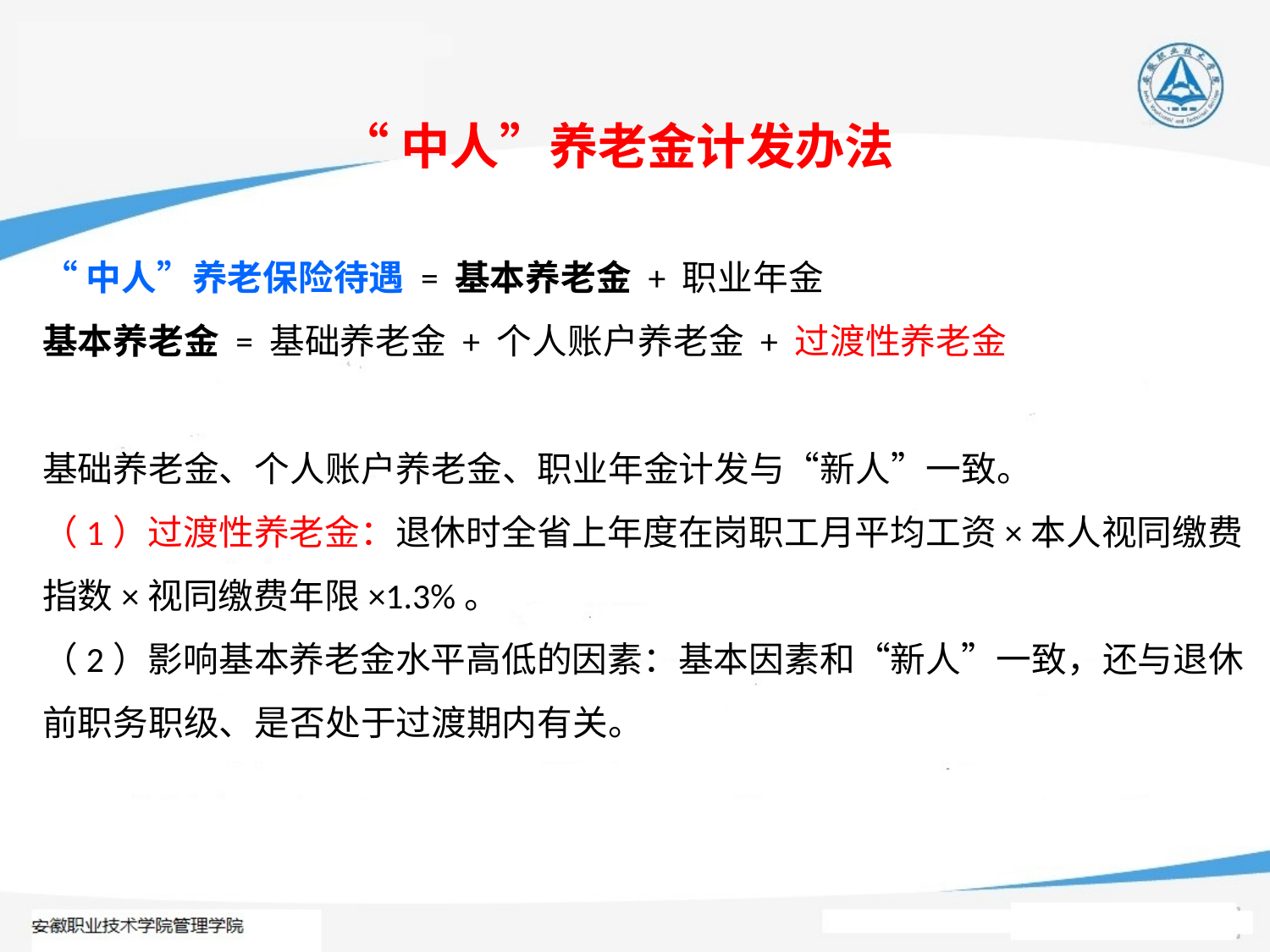

“中人”养老金计发办法
“中人”养老保险待遇 = 基本养老金 + 职业年金
基本养老金 = 基础养老金 + 个人账户养老金 + 过渡性养老金

基础养老金、个人账户养老金、职业年金计发与“新人”一致。
（1）过渡性养老金：退休时全省上年度在岗职工月平均工资×本人视同缴费指数×视同缴费年限×1.3%。
（2）影响基本养老金水平高低的因素：基本因素和“新人”一致，还与退休前职务职级、是否处于过渡期内有关。